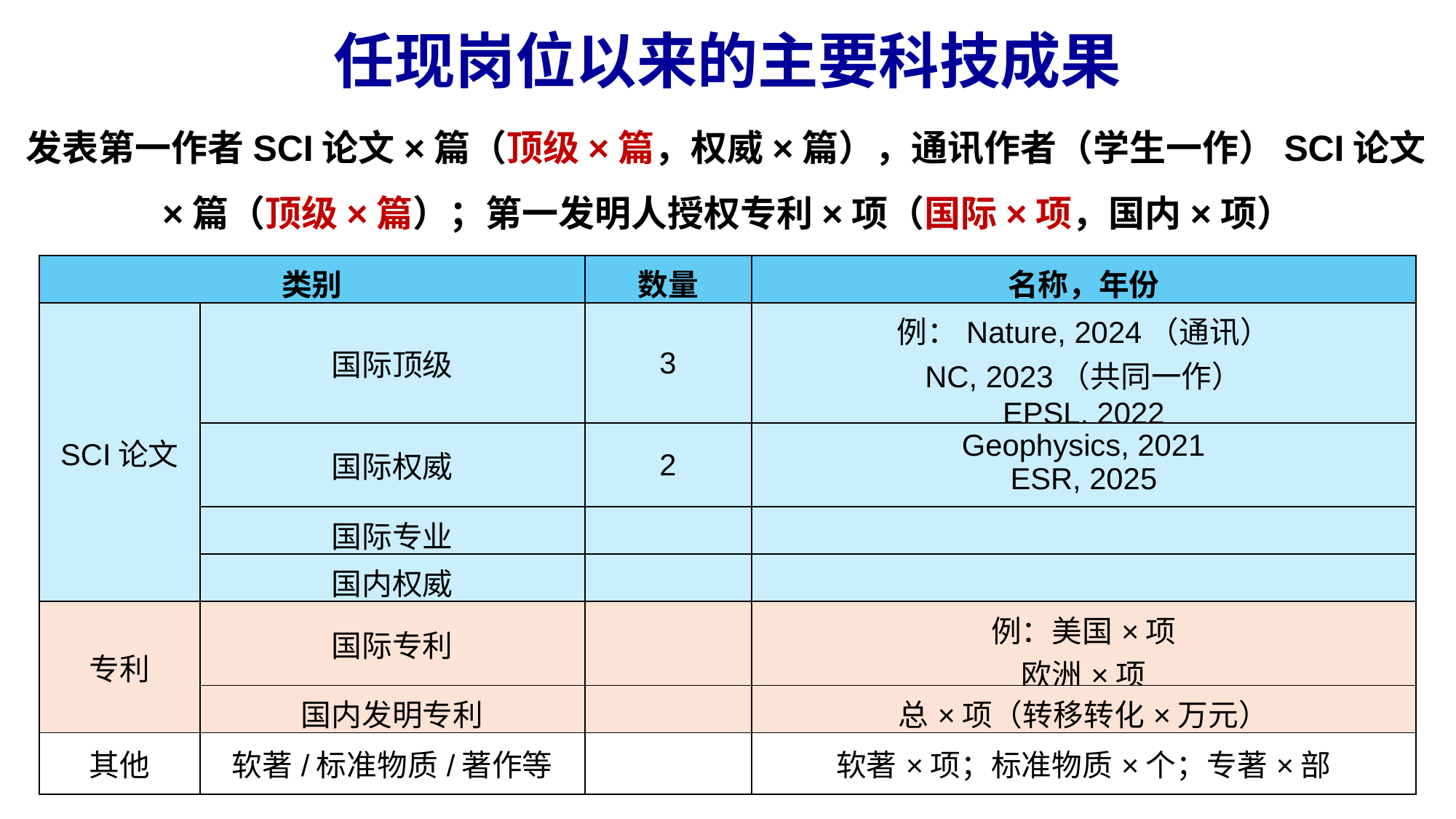

# 任现岗位以来的主要科技成果
发表第一作者SCI论文×篇（顶级×篇，权威×篇），通讯作者（学生一作）SCI论文×篇（顶级×篇）；第一发明人授权专利×项（国际×项，国内×项）
| 类别 |  | 数量 | 名称，年份 |
| --- | --- | --- | --- |
| SCI论文 | 国际顶级 | 3 | 例：Nature, 2024（通讯） NC, 2023（共同一作） EPSL, 2022 |
|  | 国际权威 | 2 | Geophysics, 2021 ESR, 2025 |
|  | 国际专业 |  |  |
|  | 国内权威 |  |  |
| 专利 | 国际专利 |  | 例：美国×项 欧洲×项 |
|  | 国内发明专利 |  | 总×项（转移转化×万元） |
| 其他 | 软著/标准物质/著作等 |  | 软著×项；标准物质×个；专著×部 |